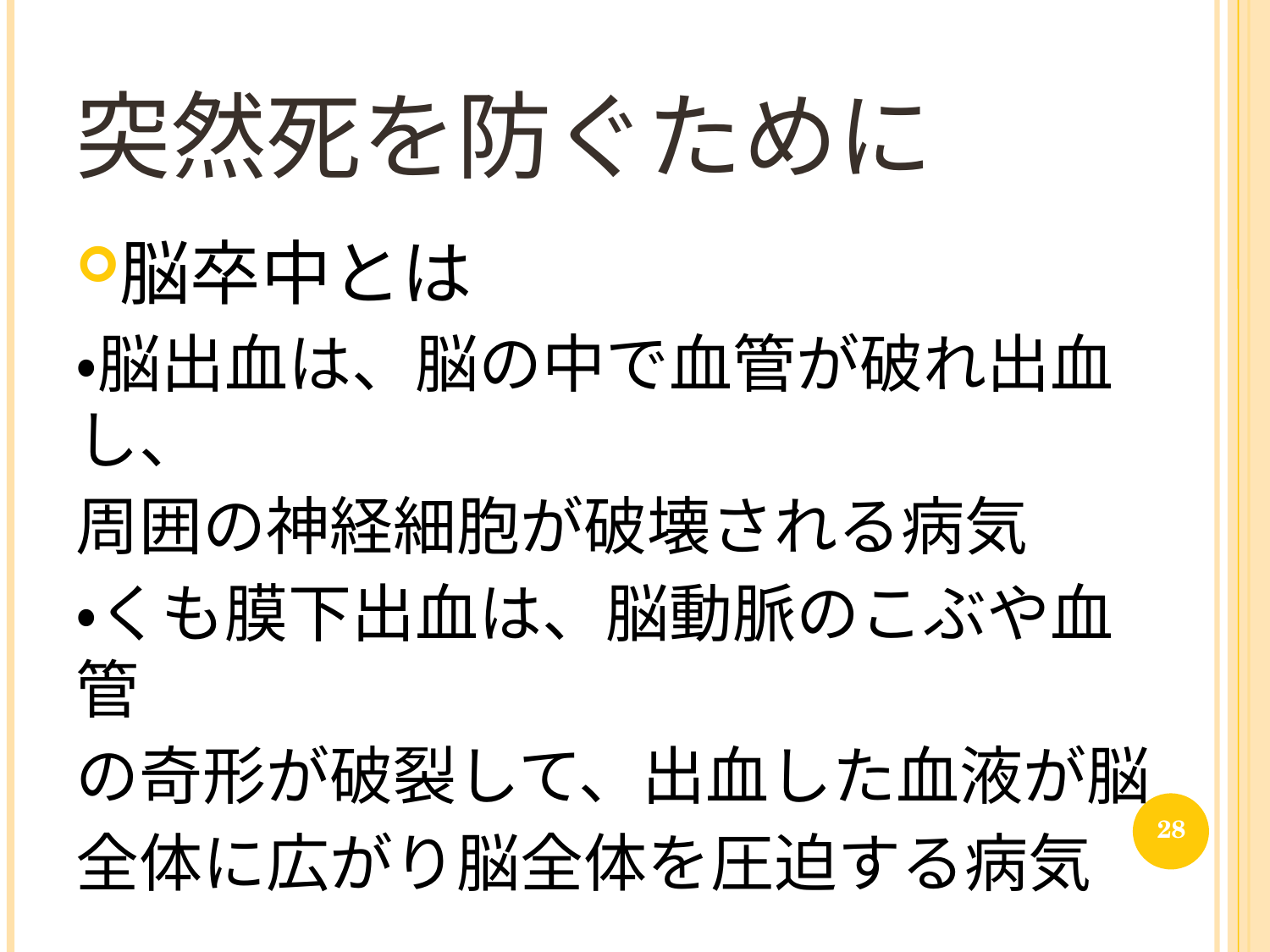

突然死を防ぐために
脳卒中とは
・脳出血は、脳の中で血管が破れ出血し、
周囲の神経細胞が破壊される病気
・くも膜下出血は、脳動脈のこぶや血管
の奇形が破裂して、出血した血液が脳
全体に広がり脳全体を圧迫する病気
28